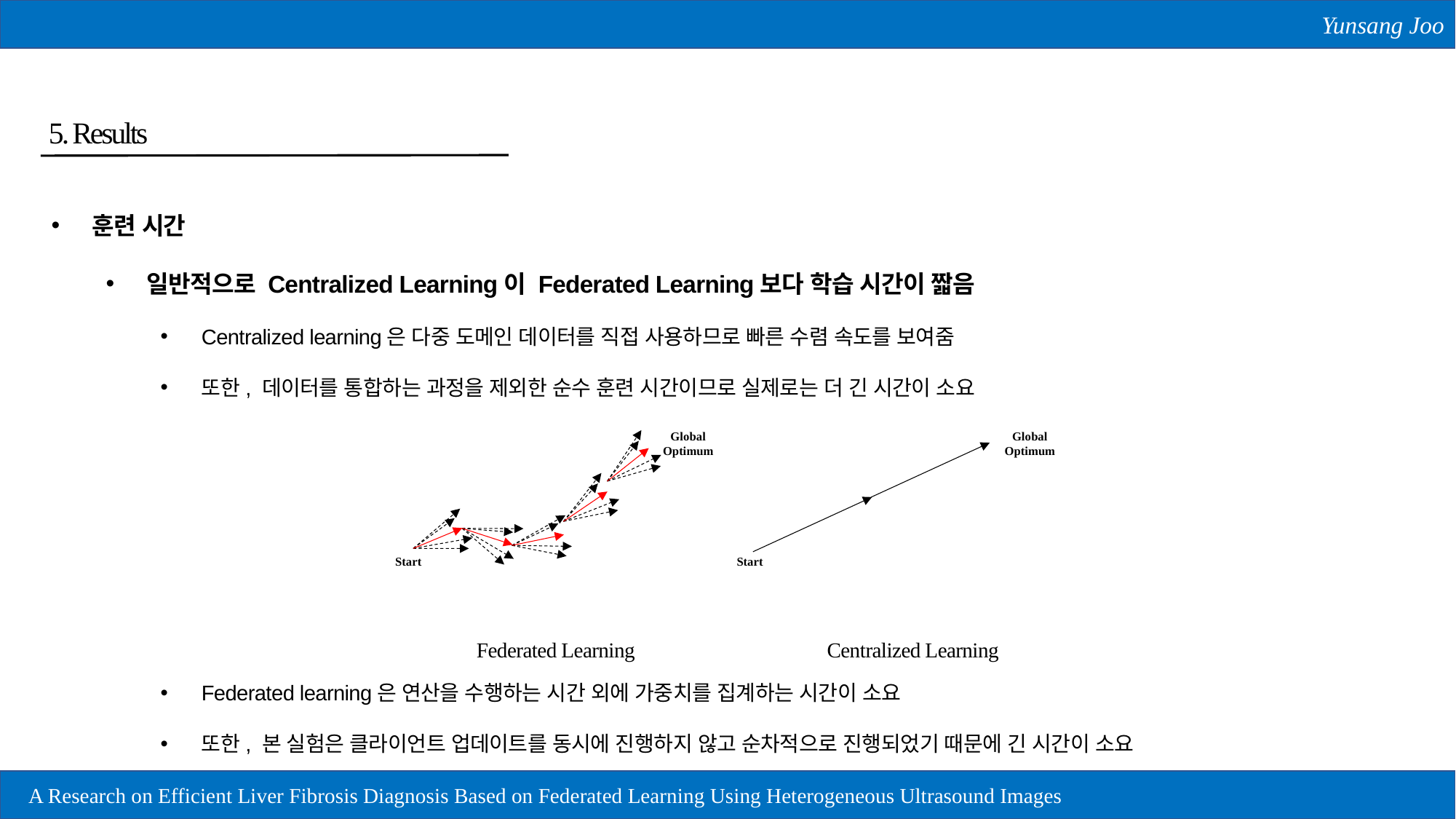

Yunsang Joo
5. Results
훈련 시간
일반적으로 Centralized Learning이 Federated Learning보다 학습 시간이 짧음
Centralized learning은 다중 도메인 데이터를 직접 사용하므로 빠른 수렴 속도를 보여줌
또한, 데이터를 통합하는 과정을 제외한 순수 훈련 시간이므로 실제로는 더 긴 시간이 소요

Federated learning은 연산을 수행하는 시간 외에 가중치를 집계하는 시간이 소요
또한, 본 실험은 클라이언트 업데이트를 동시에 진행하지 않고 순차적으로 진행되었기 때문에 긴 시간이 소요
Global Optimum
Start
Global Optimum
Start
Federated Learning
Centralized Learning

32
A Research on Efficient Liver Fibrosis Diagnosis Based on Federated Learning Using Heterogeneous Ultrasound Images